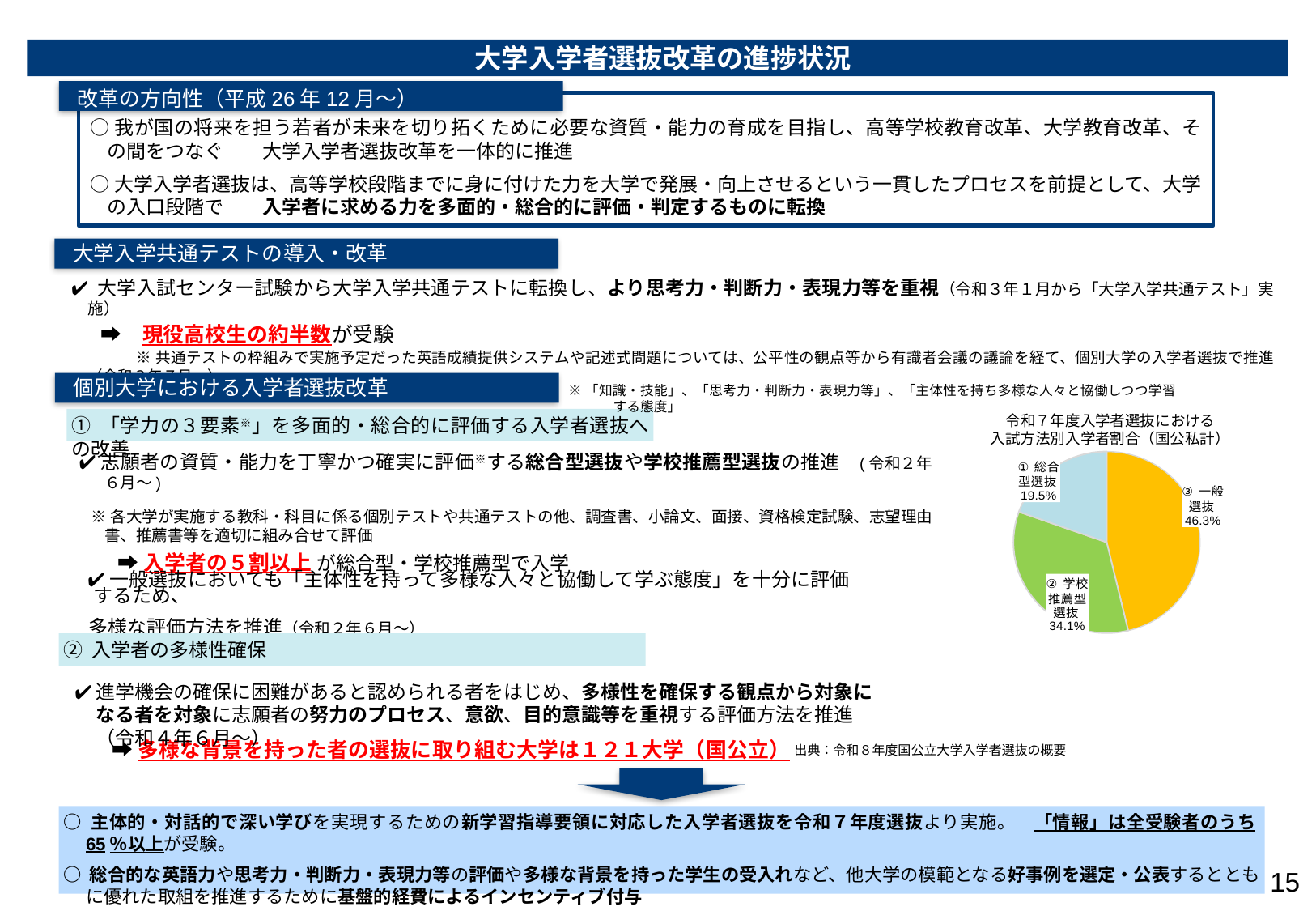

大学入学者選抜改革の進捗状況
改革の方向性（平成26年12月～）
○我が国の将来を担う若者が未来を切り拓くために必要な資質・能力の育成を目指し、高等学校教育改革、大学教育改革、その間をつなぐ　　大学入学者選抜改革を一体的に推進
○大学入学者選抜は、高等学校段階までに身に付けた力を大学で発展・向上させるという一貫したプロセスを前提として、大学の入口段階で　　入学者に求める力を多面的・総合的に評価・判定するものに転換
大学入学共通テストの導入・改革
✔ 大学入試センター試験から大学入学共通テストに転換し、より思考力・判断力・表現力等を重視（令和３年１月から「大学入学共通テスト」実施）
　  ➡　現役高校生の約半数が受験
　　　　※ 共通テストの枠組みで実施予定だった英語成績提供システムや記述式問題については、公平性の観点等から有識者会議の議論を経て、個別大学の入学者選抜で推進（令和３年７月～）

### Chart

| Category | 令和７年度 |
|---|---|
| 一般選抜（一般入試） | 300249.0 |
| 学校推薦型選抜（推薦入試） | 221415.0 |
| 総合型選抜（AO入試） | 126766.0 |
| その他 | 0.0 |
個別大学における入学者選抜改革
※「知識・技能」、「思考力・判断力・表現力等」、「主体性を持ち多様な人々と協働しつつ学習する態度」
令和７年度入学者選抜における
入試方法別入学者割合（国公私計）
① 「学力の３要素※」を多面的・総合的に評価する入学者選抜への改善
　✔ 志願者の資質・能力を丁寧かつ確実に評価※する総合型選抜や学校推薦型選抜の推進　(令和２年６月～)
　　※ 各大学が実施する教科・科目に係る個別テストや共通テストの他、調査書、小論文、面接、資格検定試験、志望理由書、推薦書等を適切に組み合せて評価
　　　➡ 入学者の５割以上 が総合型・学校推薦型で入学

　　✔ 一般選抜においても「主体性を持って多様な人々と協働して学ぶ態度」を十分に評価するため、
        多様な評価方法を推進（令和２年６月～）
② 入学者の多様性確保
　 ✔ 進学機会の確保に困難があると認められる者をはじめ、多様性を確保する観点から対象になる者を対象に志願者の努力のプロセス、意欲、目的意識等を重視する評価方法を推進（令和４年６月～）
　　 ➡ 多様な背景を持った者の選抜に取り組む大学は１２１大学（国公立）
出典：令和８年度国公立大学入学者選抜の概要

○ 主体的・対話的で深い学びを実現するための新学習指導要領に対応した入学者選抜を令和７年度選抜より実施。　「情報」は全受験者のうち65％以上が受験。
○ 総合的な英語力や思考力・判断力・表現力等の評価や多様な背景を持った学生の受入れなど、他大学の模範となる好事例を選定・公表するとともに優れた取組を推進するために基盤的経費によるインセンティブ付与
15